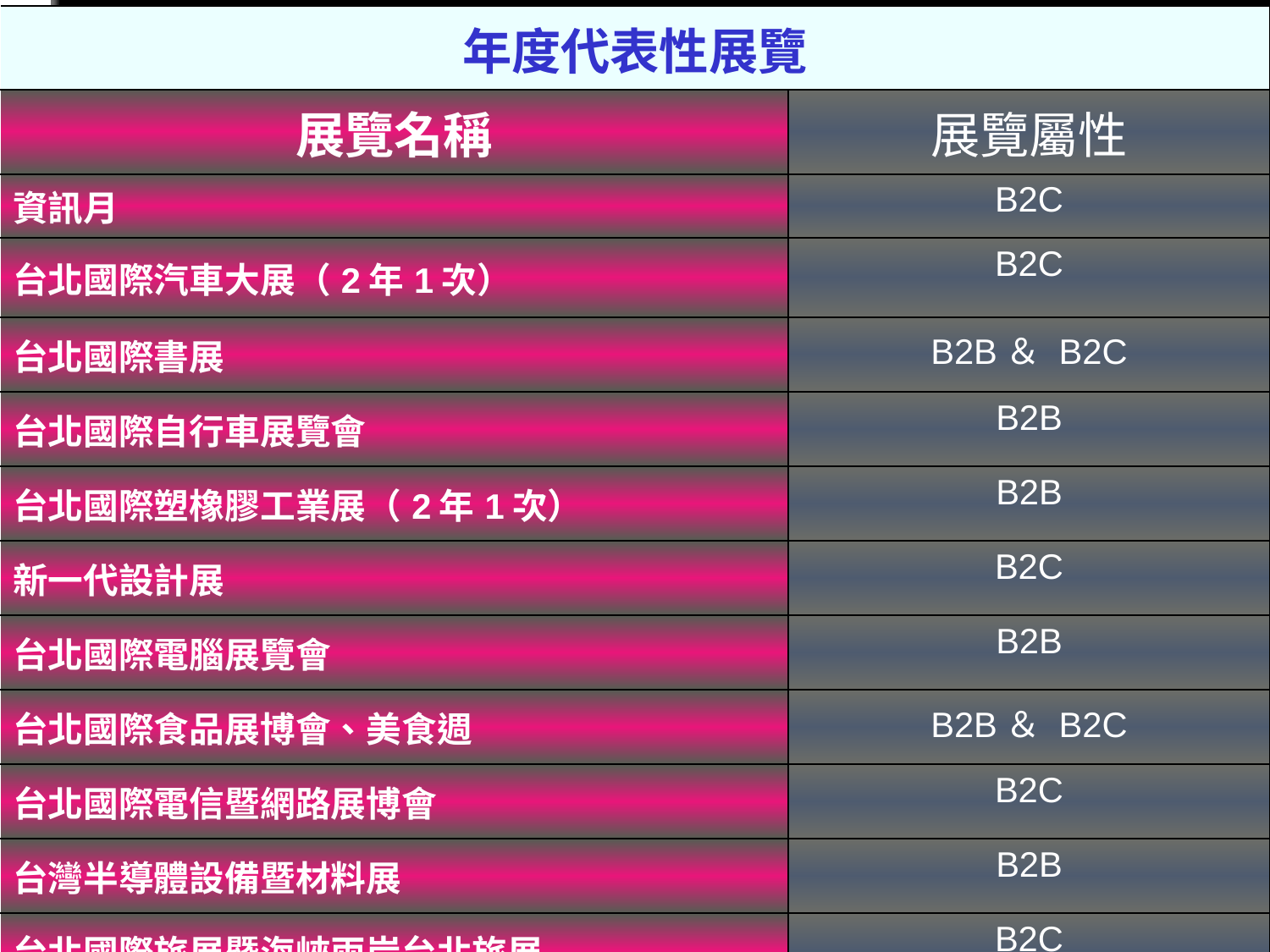

| 年度代表性展覽 |  |
| --- | --- |
| 展覽名稱 | 展覽屬性 |
| 資訊月 | B2C |
| 台北國際汽車大展（2年1次） | B2C |
| 台北國際書展 | B2B＆ B2C |
| 台北國際自行車展覽會 | B2B |
| 台北國際塑橡膠工業展（2年1次） | B2B |
| 新一代設計展 | B2C |
| 台北國際電腦展覽會 | B2B |
| 台北國際食品展博會、美食週 | B2B＆ B2C |
| 台北國際電信暨網路展博會 | B2C |
| 台灣半導體設備暨材料展 | B2B |
| 台北國際旅展暨海峽兩岸台北旅展 | B2C |